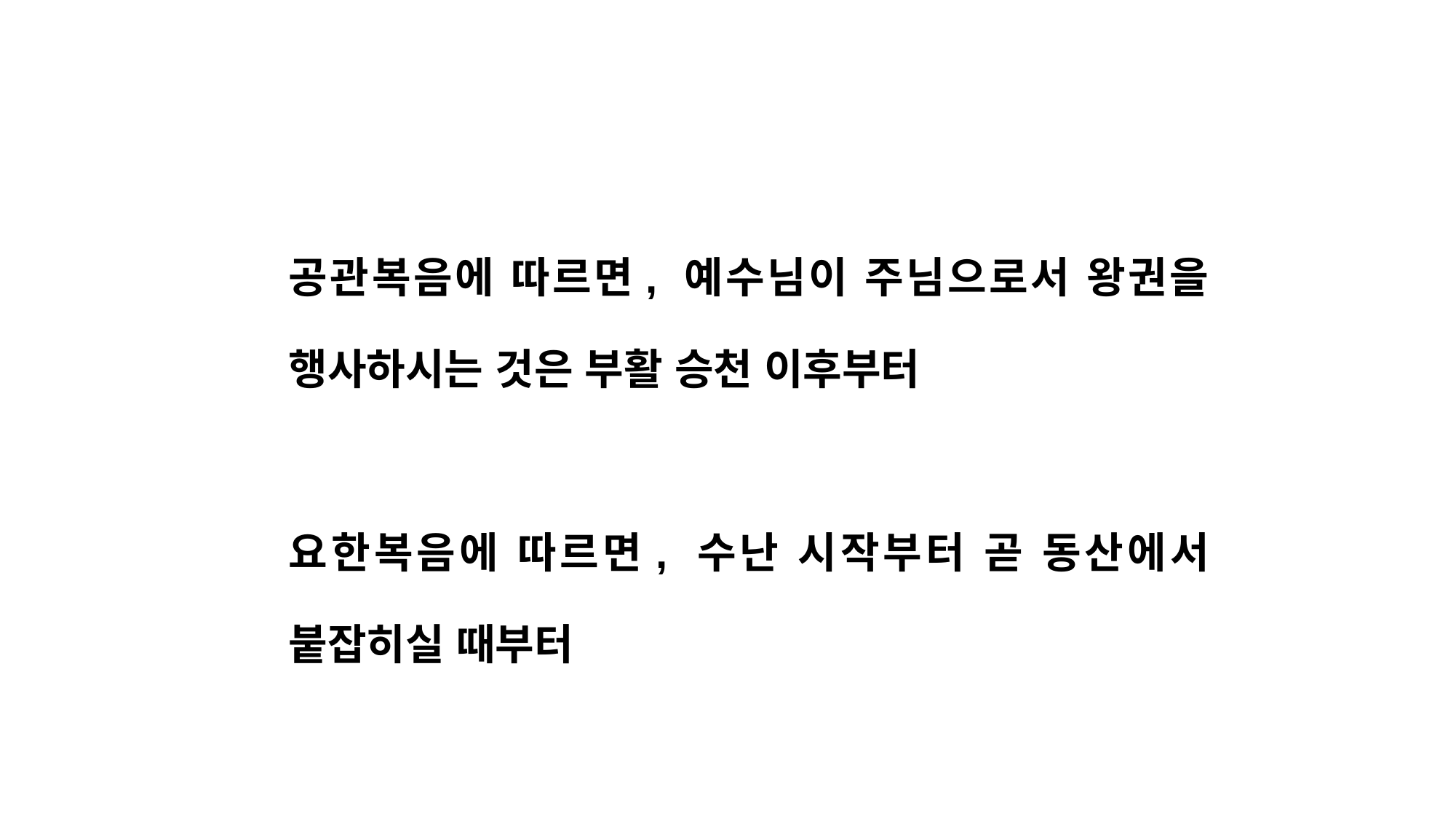

공관복음에 따르면, 예수님이 주님으로서 왕권을 행사하시는 것은 부활 승천 이후부터

요한복음에 따르면, 수난 시작부터 곧 동산에서 붙잡히실 때부터